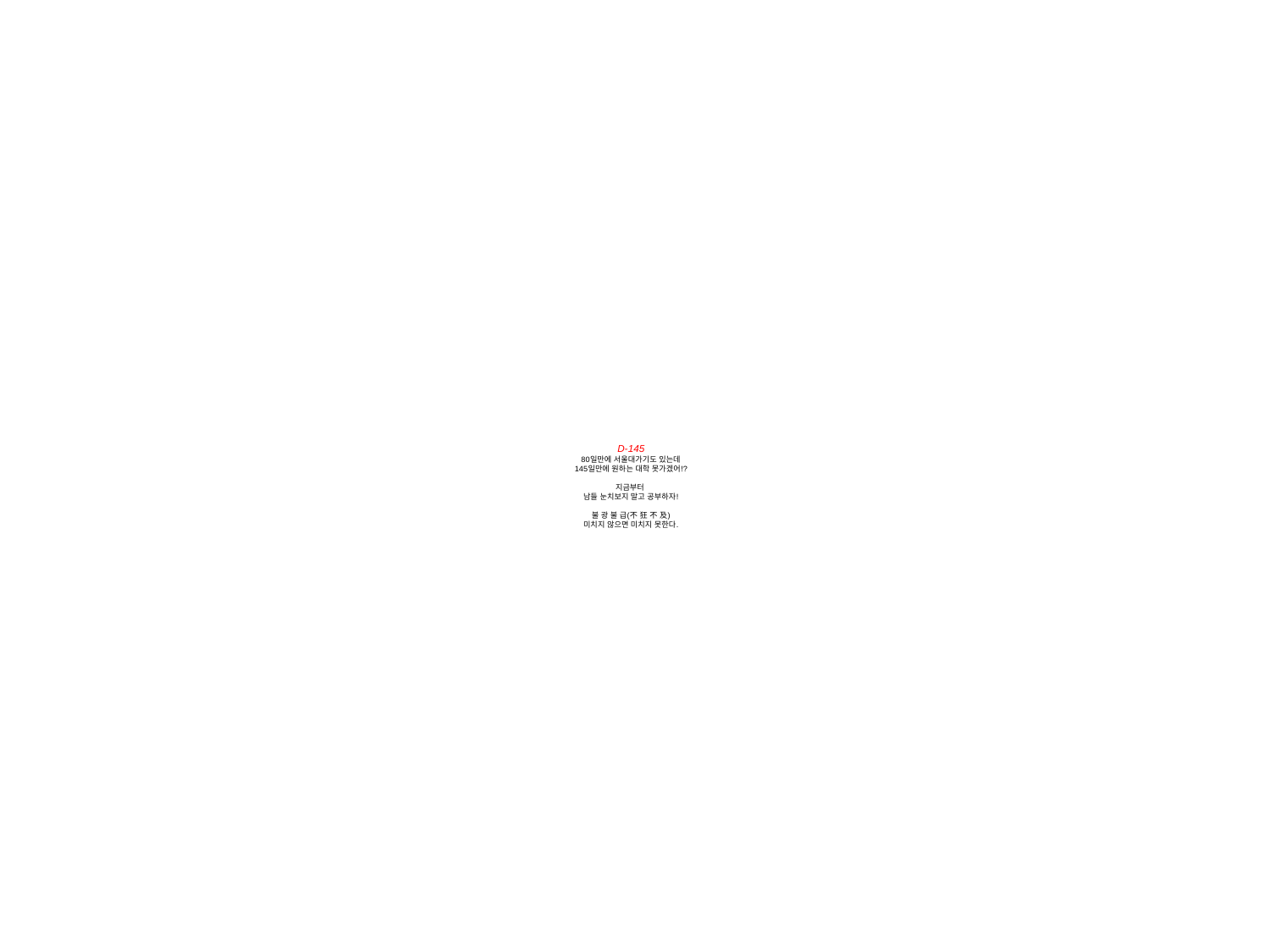

# D-145 80일만에 서울대가기도 있는데 145일만에 원하는 대학 못가겠어!? 지금부터 남들 눈치보지 말고 공부하자! 불 광 불 급(不 狂 不 及) 미치지 않으면 미치지 못한다.